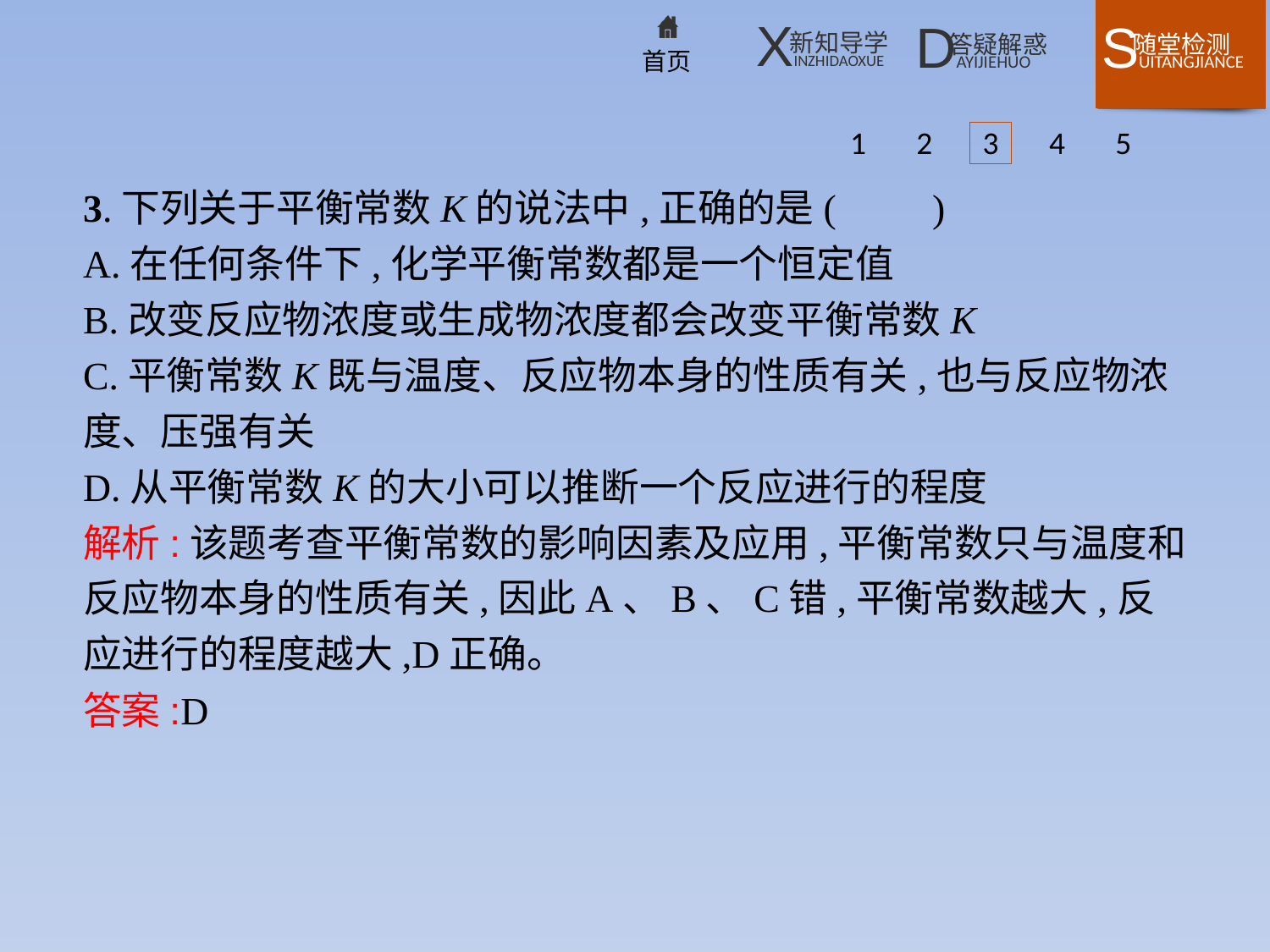

1       2       3       4       5

3.下列关于平衡常数K的说法中,正确的是(　　)
A.在任何条件下,化学平衡常数都是一个恒定值
B.改变反应物浓度或生成物浓度都会改变平衡常数K
C.平衡常数K既与温度、反应物本身的性质有关,也与反应物浓度、压强有关
D.从平衡常数K的大小可以推断一个反应进行的程度
解析:该题考查平衡常数的影响因素及应用,平衡常数只与温度和反应物本身的性质有关,因此A、B、C错,平衡常数越大,反应进行的程度越大,D正确。
答案:D